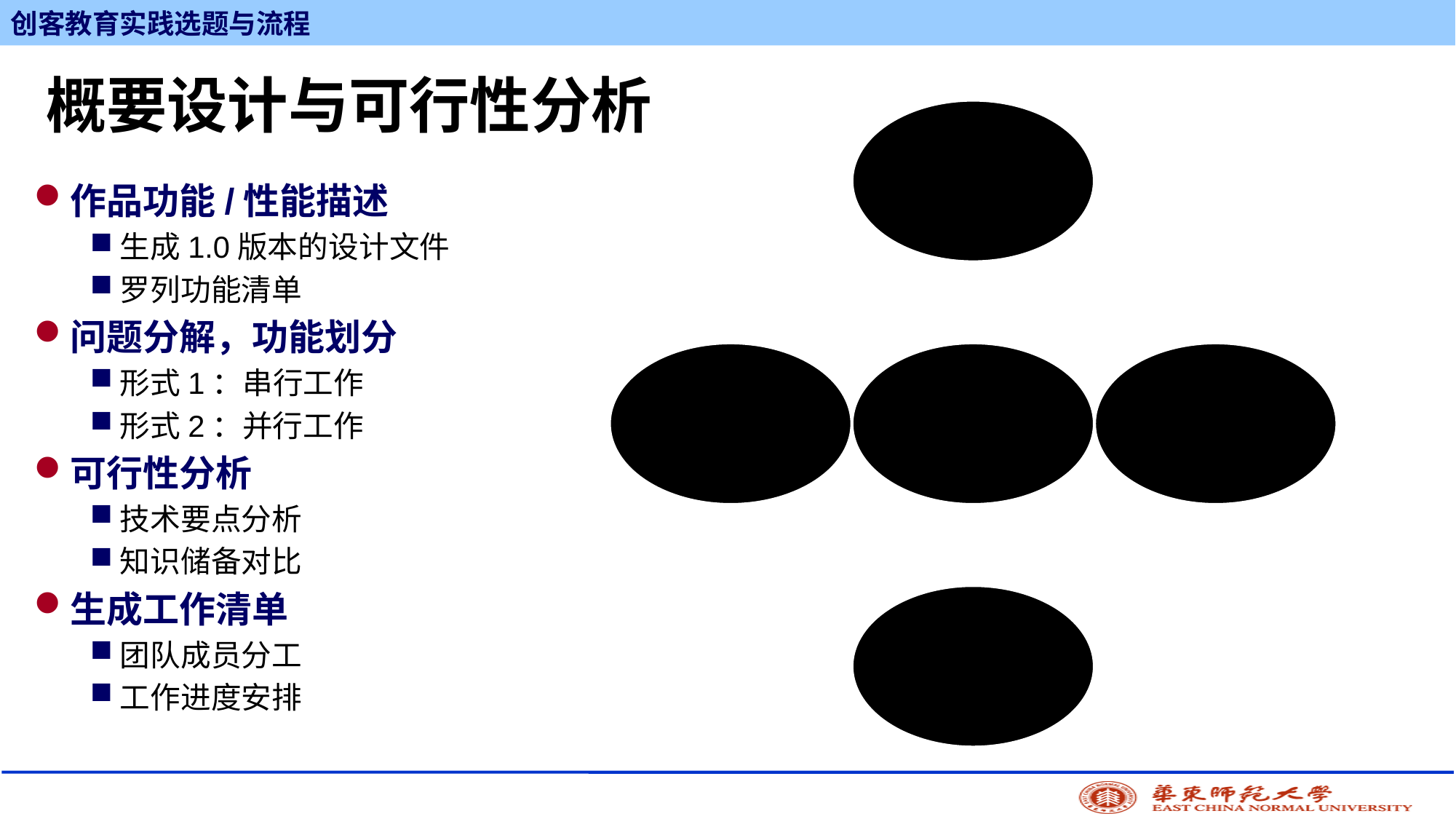

# 概要设计与可行性分析
规划的合理性
人力资源
时间资源
装备资源
信息资源
作品功能/性能描述
生成1.0版本的设计文件
罗列功能清单
问题分解，功能划分
形式1：串行工作
形式2：并行工作
可行性分析
技术要点分析
知识储备对比
生成工作清单
团队成员分工
工作进度安排